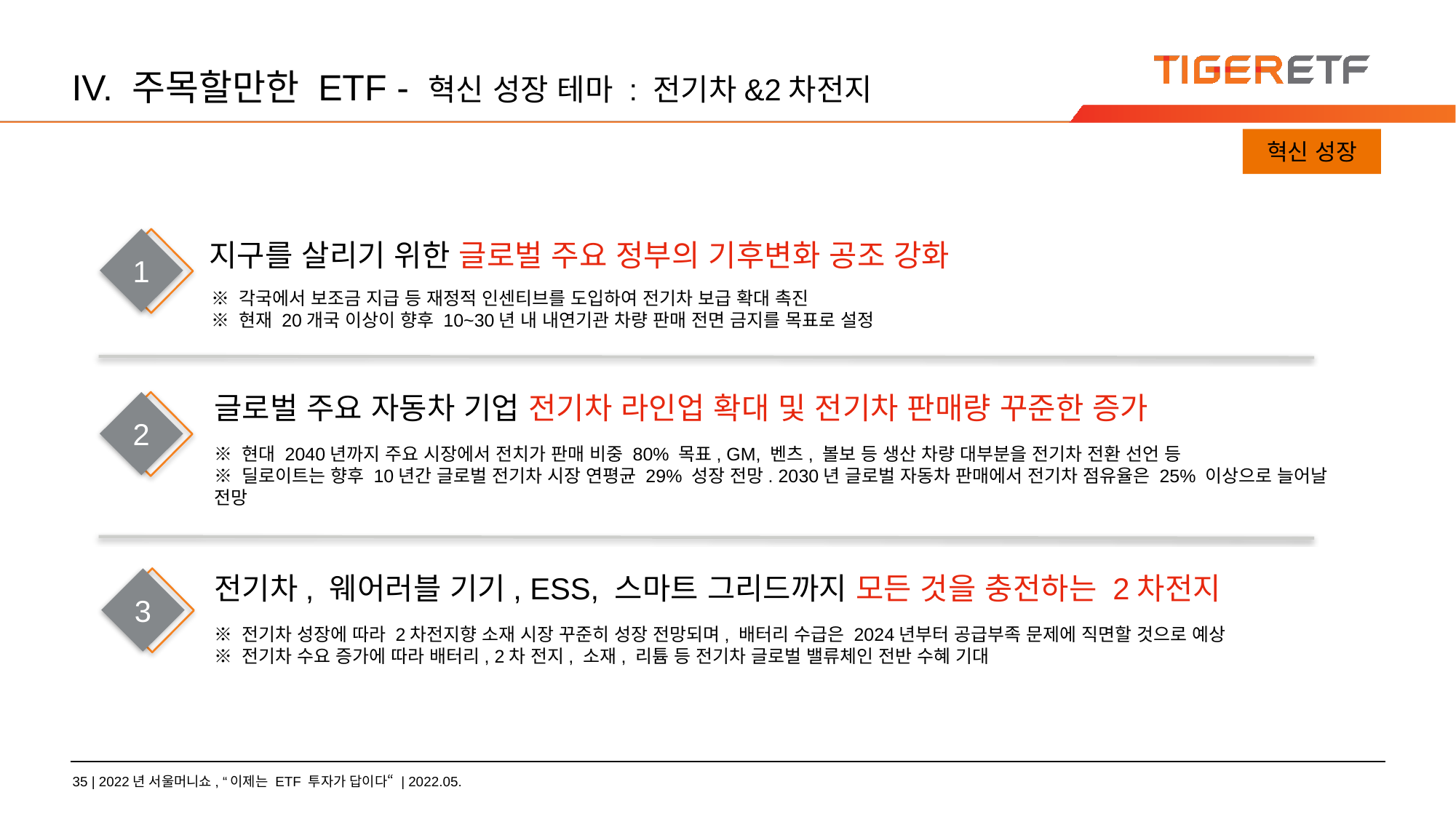

# IV. 주목할만한 ETF - 혁신 성장 테마 : 전기차&2차전지
혁신 성장
1

지구를 살리기 위한 글로벌 주요 정부의 기후변화 공조 강화
※ 각국에서 보조금 지급 등 재정적 인센티브를 도입하여 전기차 보급 확대 촉진
※ 현재 20개국 이상이 향후 10~30년 내 내연기관 차량 판매 전면 금지를 목표로 설정
글로벌 주요 자동차 기업 전기차 라인업 확대 및 전기차 판매량 꾸준한 증가

2
※ 현대 2040년까지 주요 시장에서 전치가 판매 비중 80% 목표, GM, 벤츠, 볼보 등 생산 차량 대부분을 전기차 전환 선언 등
※ 딜로이트는 향후 10년간 글로벌 전기차 시장 연평균 29% 성장 전망. 2030년 글로벌 자동차 판매에서 전기차 점유율은 25% 이상으로 늘어날 전망

전기차, 웨어러블 기기, ESS, 스마트 그리드까지 모든 것을 충전하는 2차전지

3
※ 전기차 성장에 따라 2차전지향 소재 시장 꾸준히 성장 전망되며, 배터리 수급은 2024년부터 공급부족 문제에 직면할 것으로 예상
※ 전기차 수요 증가에 따라 배터리, 2차 전지, 소재, 리튬 등 전기차 글로벌 밸류체인 전반 수혜 기대